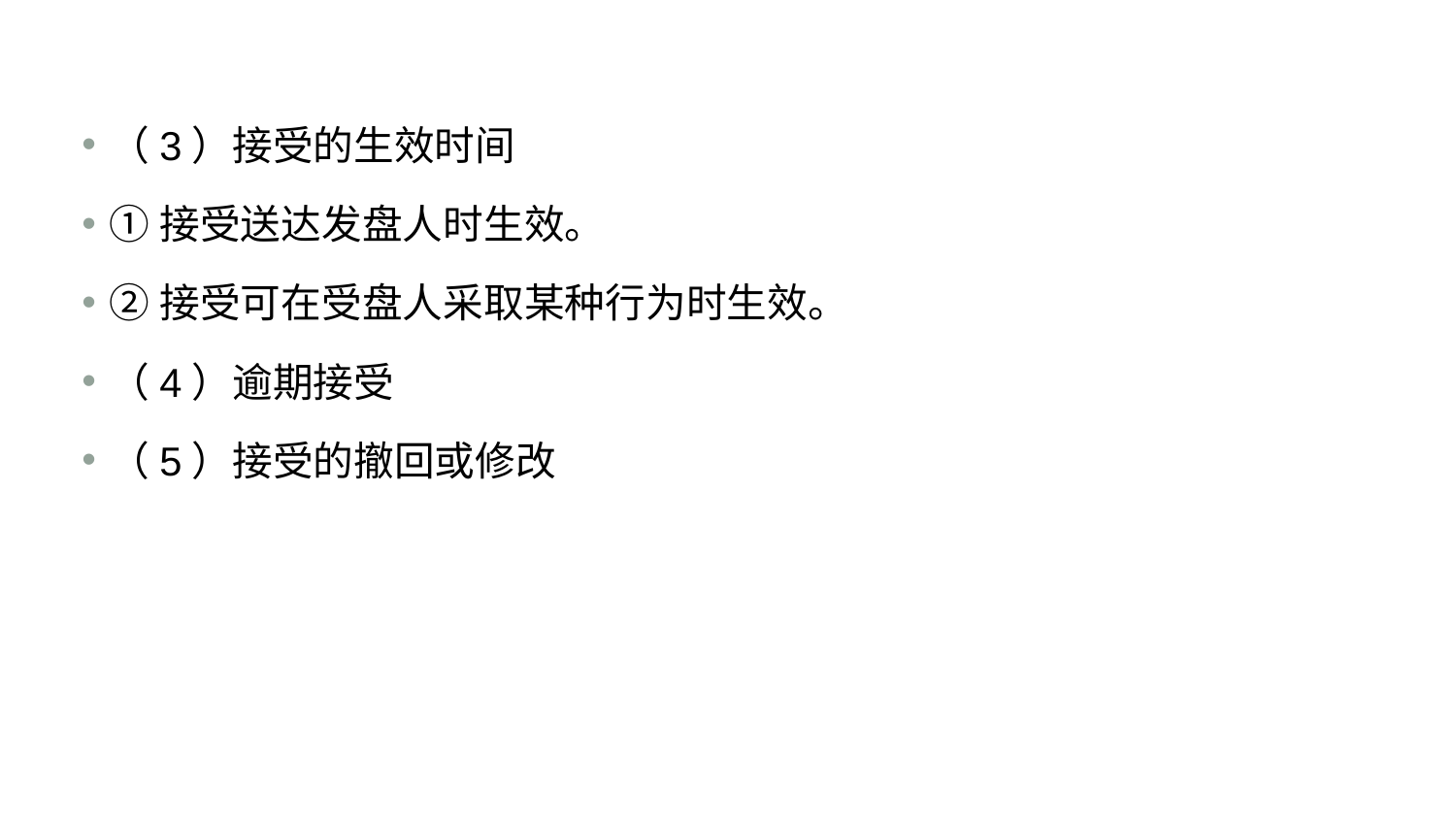

#
（3）接受的生效时间
①接受送达发盘人时生效。
②接受可在受盘人采取某种行为时生效。
（4）逾期接受
（5）接受的撤回或修改